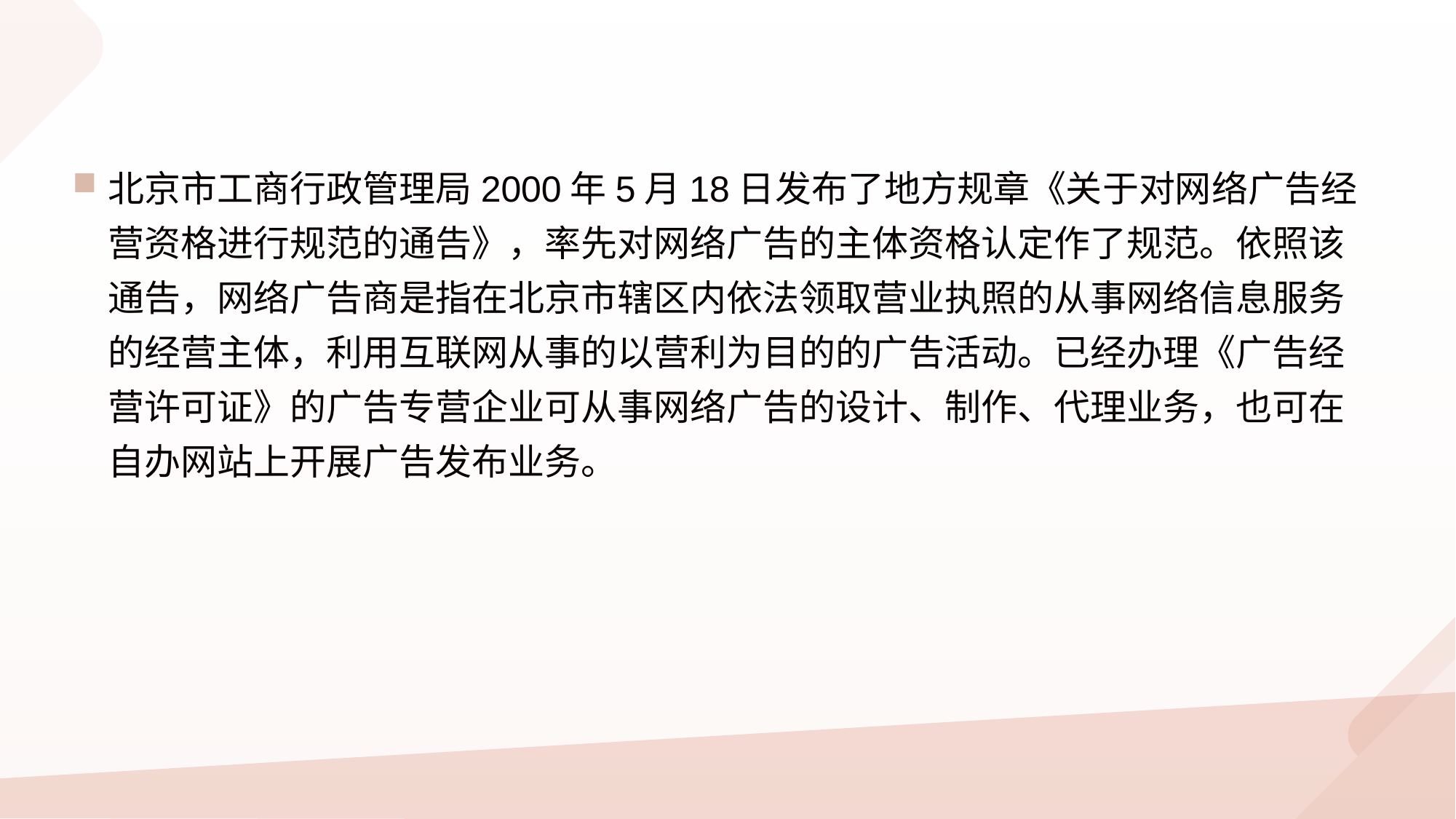

北京市工商行政管理局2000年5月18日发布了地方规章《关于对网络广告经营资格进行规范的通告》，率先对网络广告的主体资格认定作了规范。依照该通告，网络广告商是指在北京市辖区内依法领取营业执照的从事网络信息服务的经营主体，利用互联网从事的以营利为目的的广告活动。已经办理《广告经营许可证》的广告专营企业可从事网络广告的设计、制作、代理业务，也可在自办网站上开展广告发布业务。